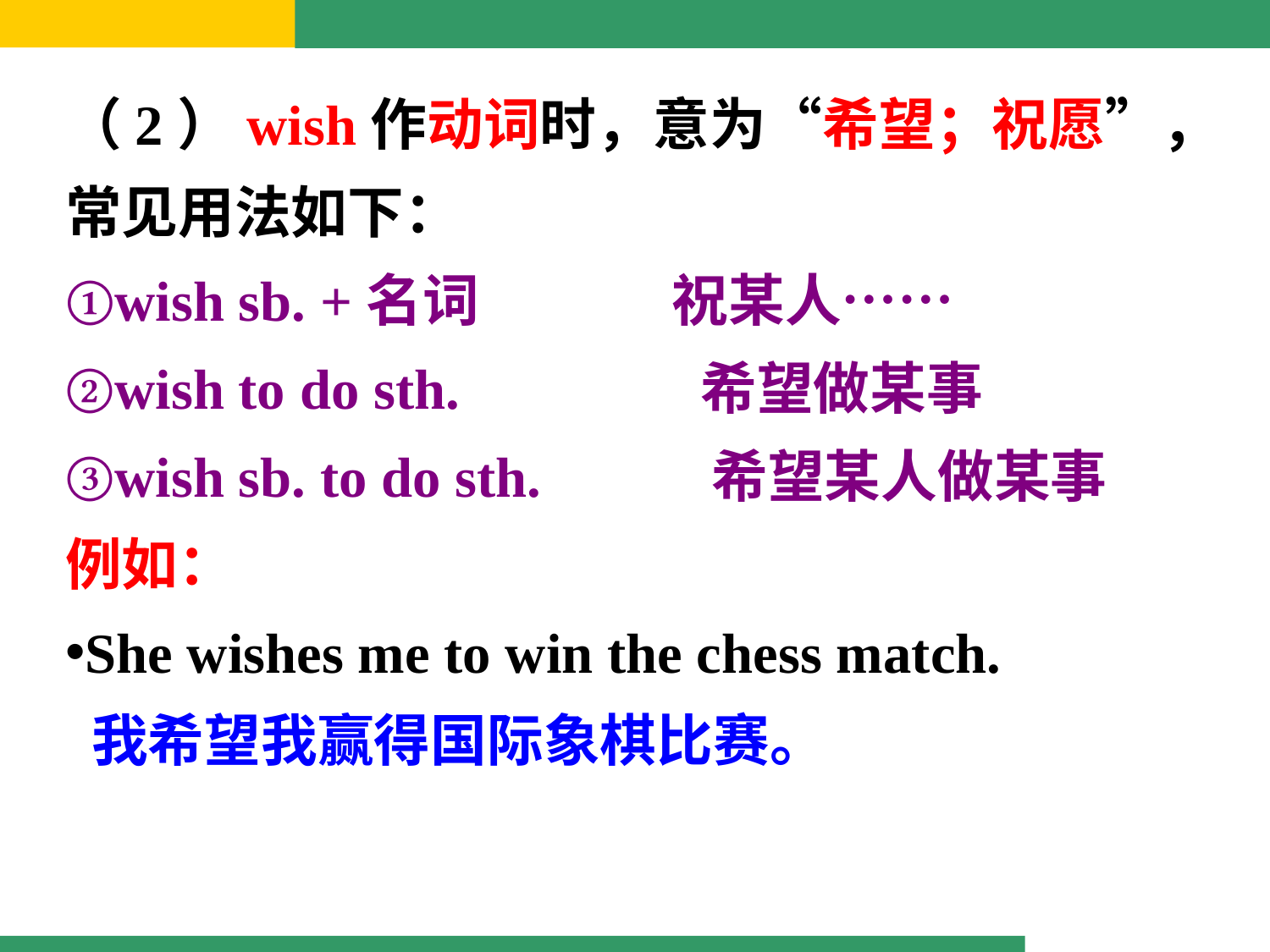

（2）wish作动词时，意为“希望；祝愿”，常见用法如下：
①wish sb. +名词               祝某人……
②wish to do sth.                希望做某事
③wish sb. to do sth.           希望某人做某事
例如：
She wishes me to win the chess match.
 我希望我赢得国际象棋比赛。